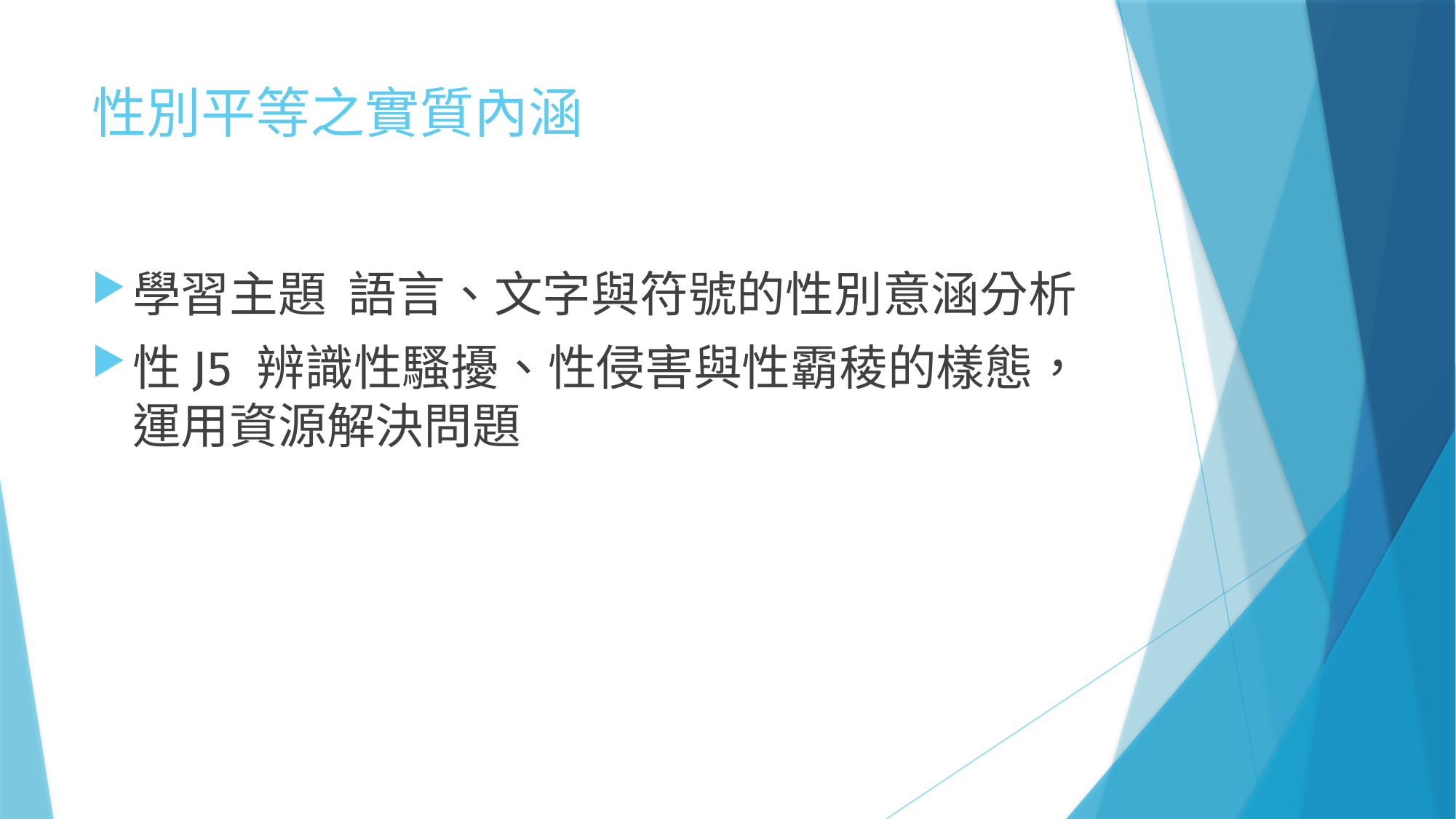

# 性別平等之實質內涵
學習主題  語言、文字與符號的性別意涵分析
性J5 辨識性騷擾、性侵害與性霸稜的樣態，運用資源解決問題